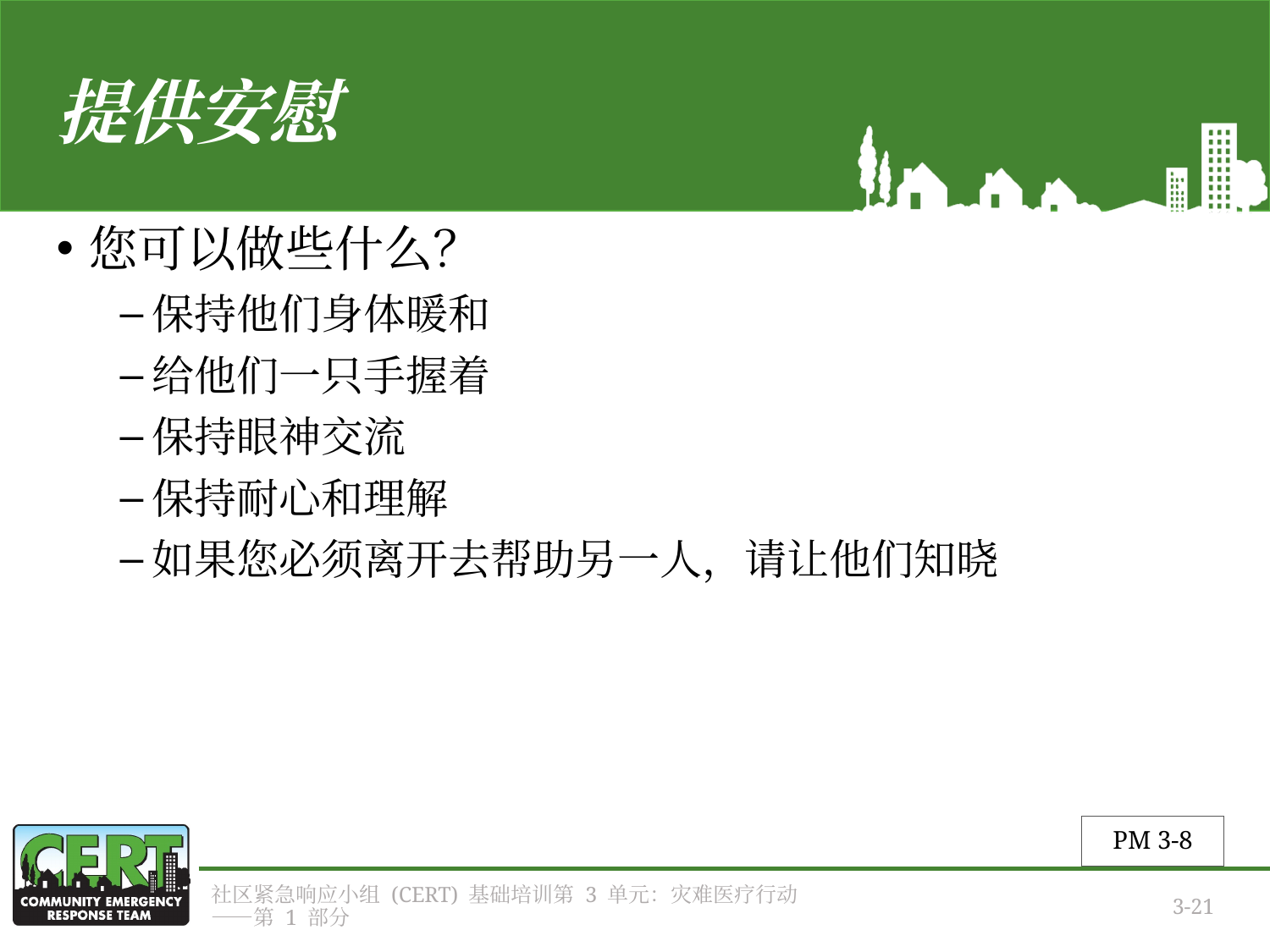

# 提供安慰
您可以做些什么？
保持他们身体暖和
给他们一只手握着
保持眼神交流
保持耐心和理解
如果您必须离开去帮助另一人，请让他们知晓

PM 3-8
社区紧急响应小组 (CERT) 基础培训第 3 单元：灾难医疗行动——第 1 部分
3-21